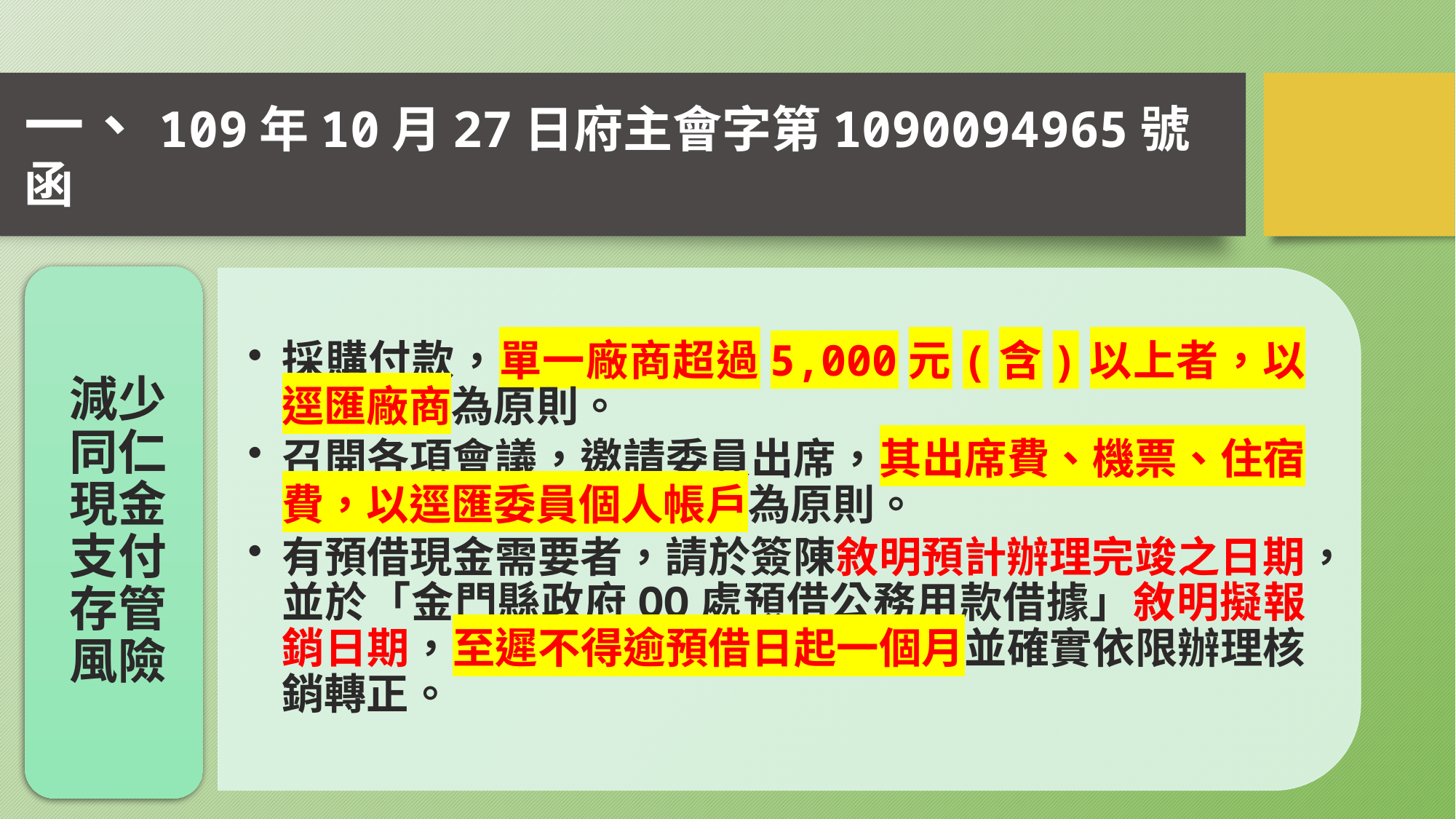

# 一、109年10月27日府主會字第1090094965號函
採購付款，單一廠商超過5,000元(含)以上者，以逕匯廠商為原則。
召開各項會議，邀請委員出席，其出席費、機票、住宿費，以逕匯委員個人帳戶為原則。
有預借現金需要者，請於簽陳敘明預計辦理完竣之日期，並於「金門縣政府OO處預借公務用款借據」敘明擬報銷日期，至遲不得逾預借日起一個月並確實依限辦理核銷轉正。
減少同仁現金支付存管風險